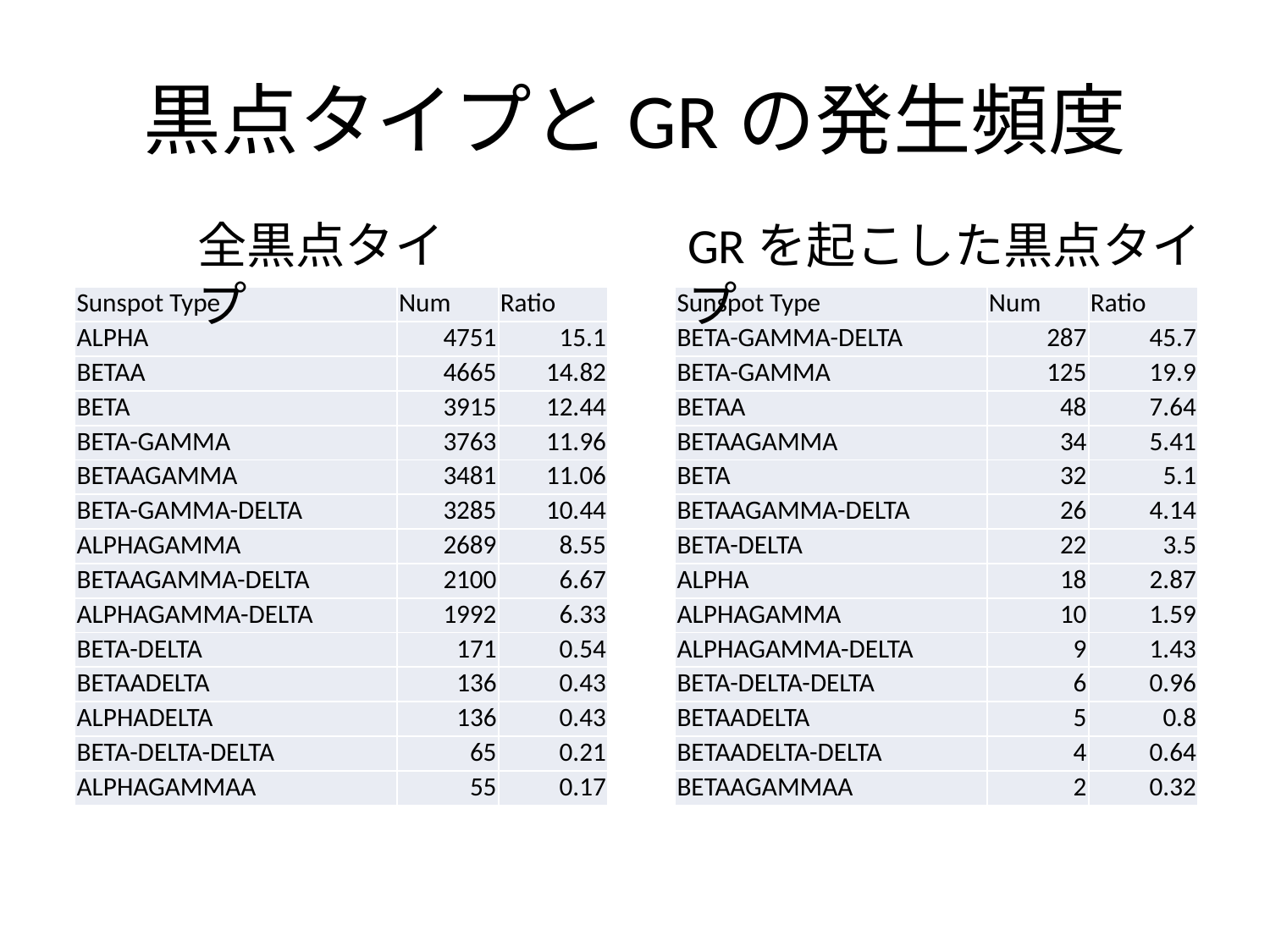

# 黒点タイプとGRの発生頻度
全黒点タイプ
GRを起こした黒点タイプ
| Sunspot Type | Num | Ratio |
| --- | --- | --- |
| BETA-GAMMA-DELTA | 287 | 45.7 |
| BETA-GAMMA | 125 | 19.9 |
| BETAA | 48 | 7.64 |
| BETAAGAMMA | 34 | 5.41 |
| BETA | 32 | 5.1 |
| BETAAGAMMA-DELTA | 26 | 4.14 |
| BETA-DELTA | 22 | 3.5 |
| ALPHA | 18 | 2.87 |
| ALPHAGAMMA | 10 | 1.59 |
| ALPHAGAMMA-DELTA | 9 | 1.43 |
| BETA-DELTA-DELTA | 6 | 0.96 |
| BETAADELTA | 5 | 0.8 |
| BETAADELTA-DELTA | 4 | 0.64 |
| BETAAGAMMAA | 2 | 0.32 |
| Sunspot Type | Num | Ratio |
| --- | --- | --- |
| ALPHA | 4751 | 15.1 |
| BETAA | 4665 | 14.82 |
| BETA | 3915 | 12.44 |
| BETA-GAMMA | 3763 | 11.96 |
| BETAAGAMMA | 3481 | 11.06 |
| BETA-GAMMA-DELTA | 3285 | 10.44 |
| ALPHAGAMMA | 2689 | 8.55 |
| BETAAGAMMA-DELTA | 2100 | 6.67 |
| ALPHAGAMMA-DELTA | 1992 | 6.33 |
| BETA-DELTA | 171 | 0.54 |
| BETAADELTA | 136 | 0.43 |
| ALPHADELTA | 136 | 0.43 |
| BETA-DELTA-DELTA | 65 | 0.21 |
| ALPHAGAMMAA | 55 | 0.17 |